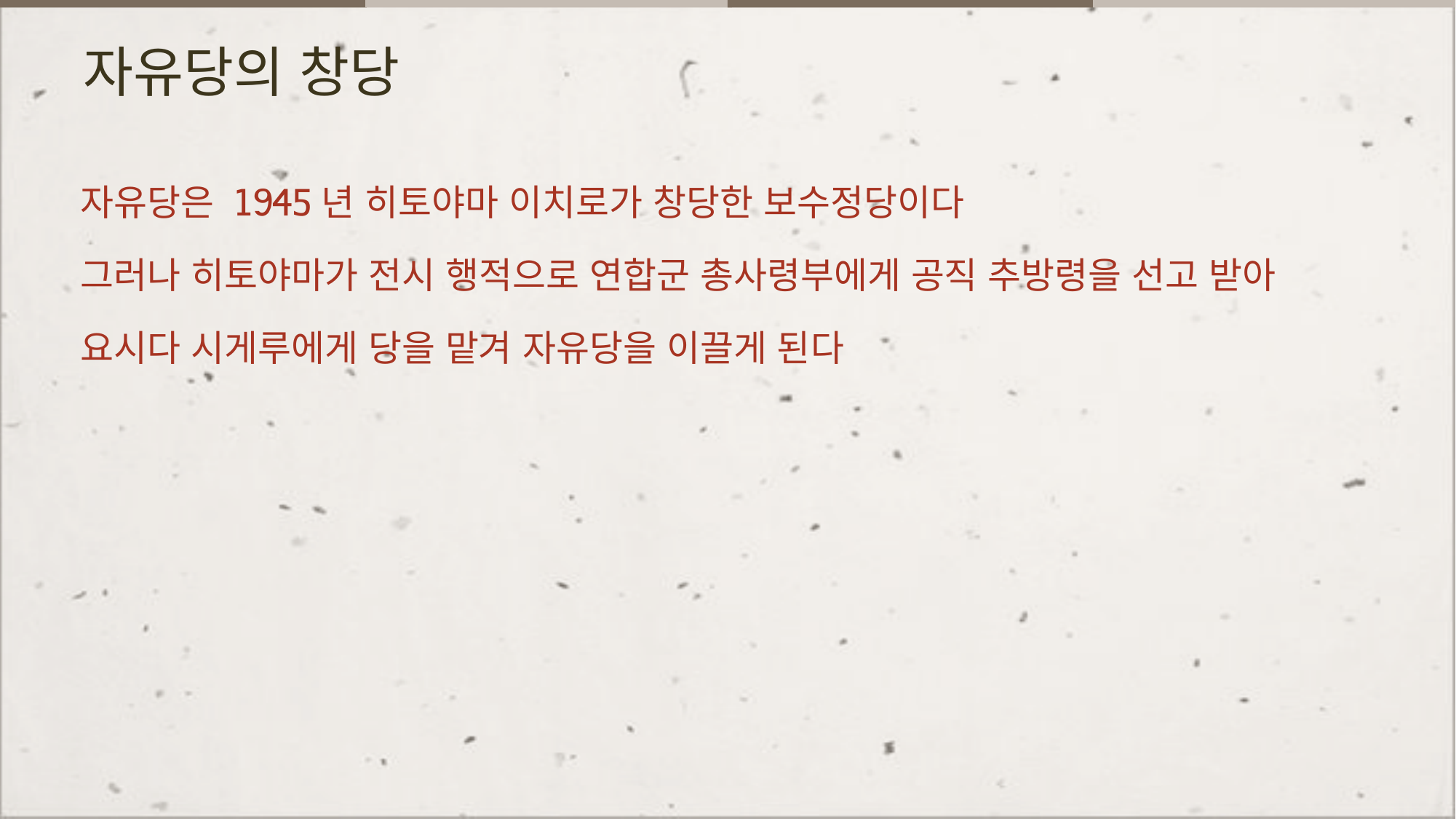

# 자유당의 창당
자유당은 1945년 히토야마 이치로가 창당한 보수정당이다
그러나 히토야마가 전시 행적으로 연합군 총사령부에게 공직 추방령을 선고 받아
요시다 시게루에게 당을 맡겨 자유당을 이끌게 된다